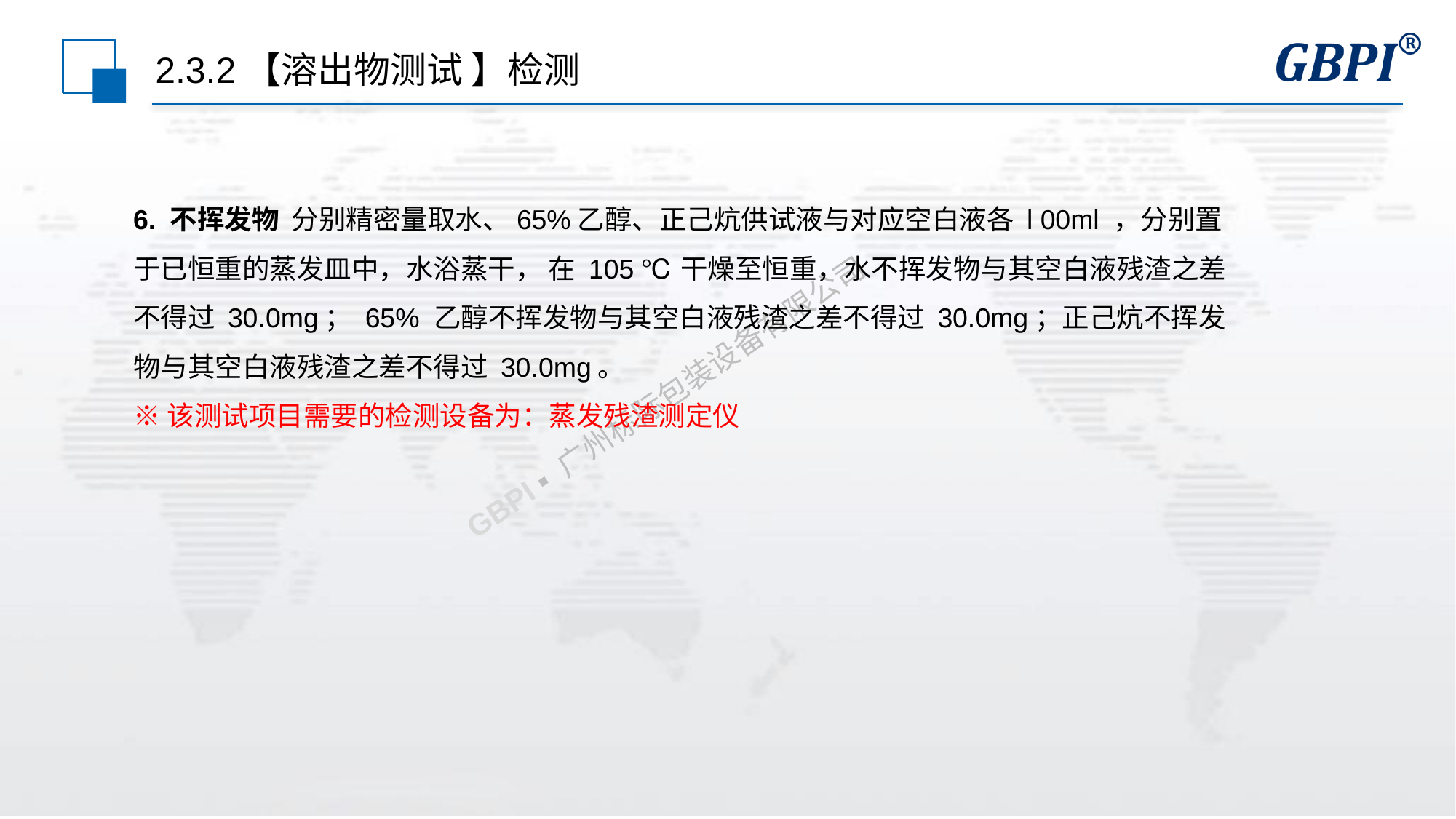

# 2.3.2【溶出物测试 】检测
6. 不挥发物  分别精密量取水、65%乙醇、正己炕供试液与对应空白液各 l 00ml ，分别置于已恒重的蒸发皿中，水浴蒸干， 在 105 ℃干燥至恒重，水不挥发物与其空白液残渣之差不得过 30.0mg； 65% 乙醇不挥发物与其空白液残渣之差不得过 30.0mg；正己炕不挥发物与其空白液残渣之差不得过 30.0mg。
※该测试项目需要的检测设备为：蒸发残渣测定仪